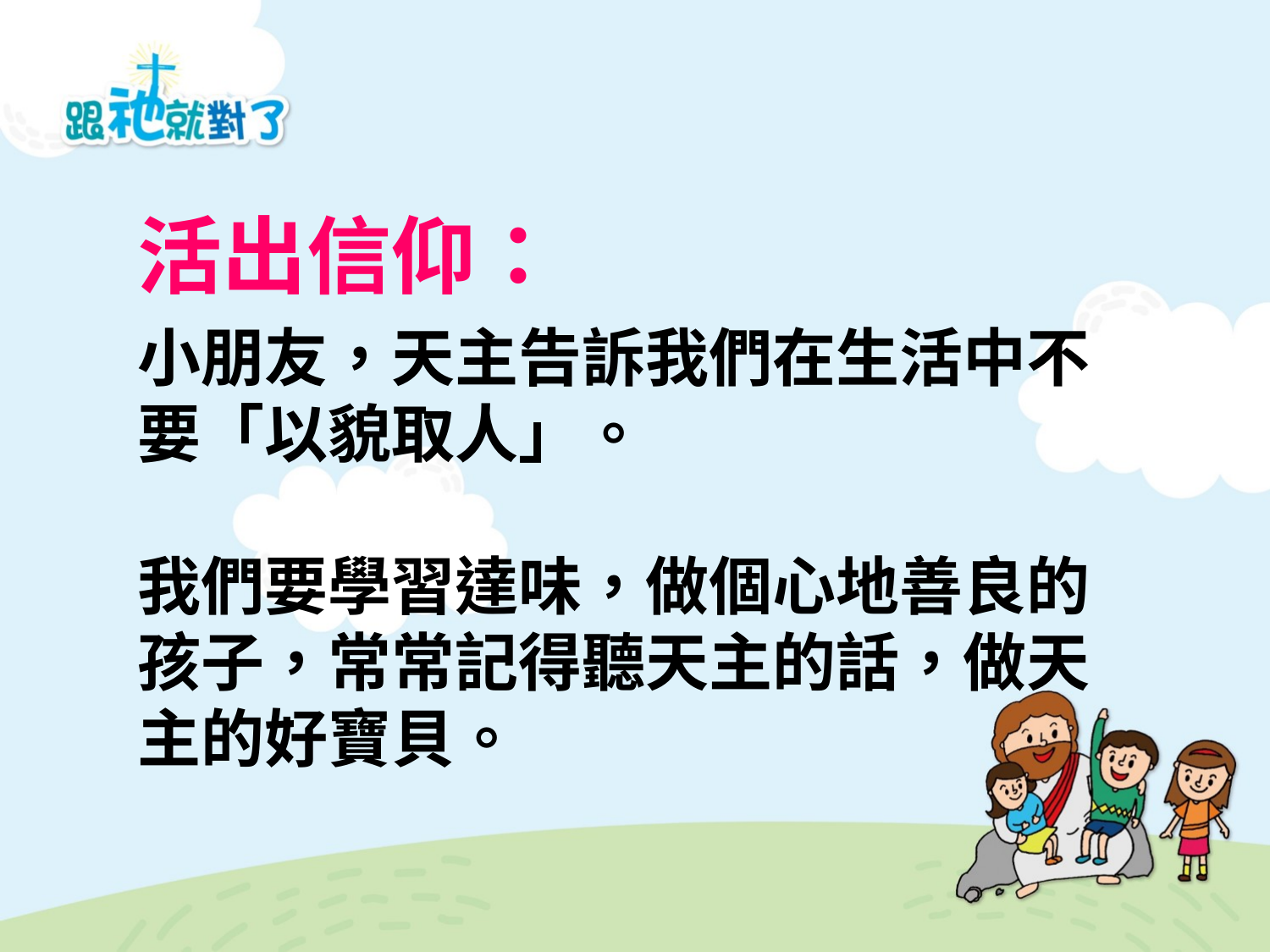

活出信仰：
小朋友，天主告訴我們在生活中不要「以貌取人」。

我們要學習達味，做個心地善良的孩子，常常記得聽天主的話，做天主的好寶貝。